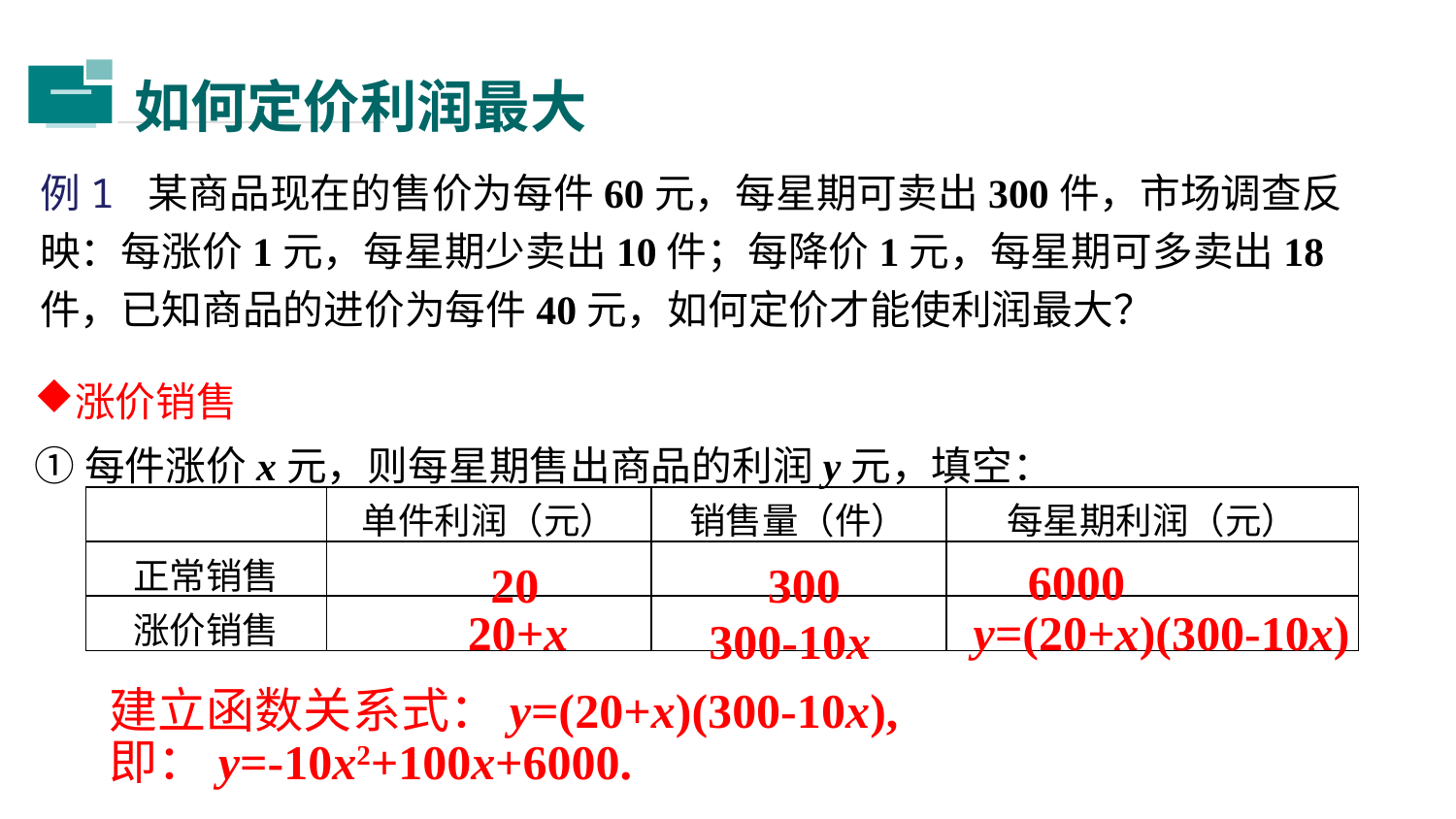

如何定价利润最大
二

例1 某商品现在的售价为每件60元，每星期可卖出300件，市场调查反映：每涨价1元，每星期少卖出10件；每降价1元，每星期可多卖出18件，已知商品的进价为每件40元，如何定价才能使利润最大？
涨价销售
①每件涨价x元，则每星期售出商品的利润y元，填空：
|  | 单件利润（元） | 销售量（件） | 每星期利润（元） |
| --- | --- | --- | --- |
| 正常销售 |  |  |  |
| 涨价销售 |  |  |  |
6000
20
300
20+x
y=(20+x)(300-10x)
300-10x
建立函数关系式：y=(20+x)(300-10x),
即：y=-10x2+100x+6000.